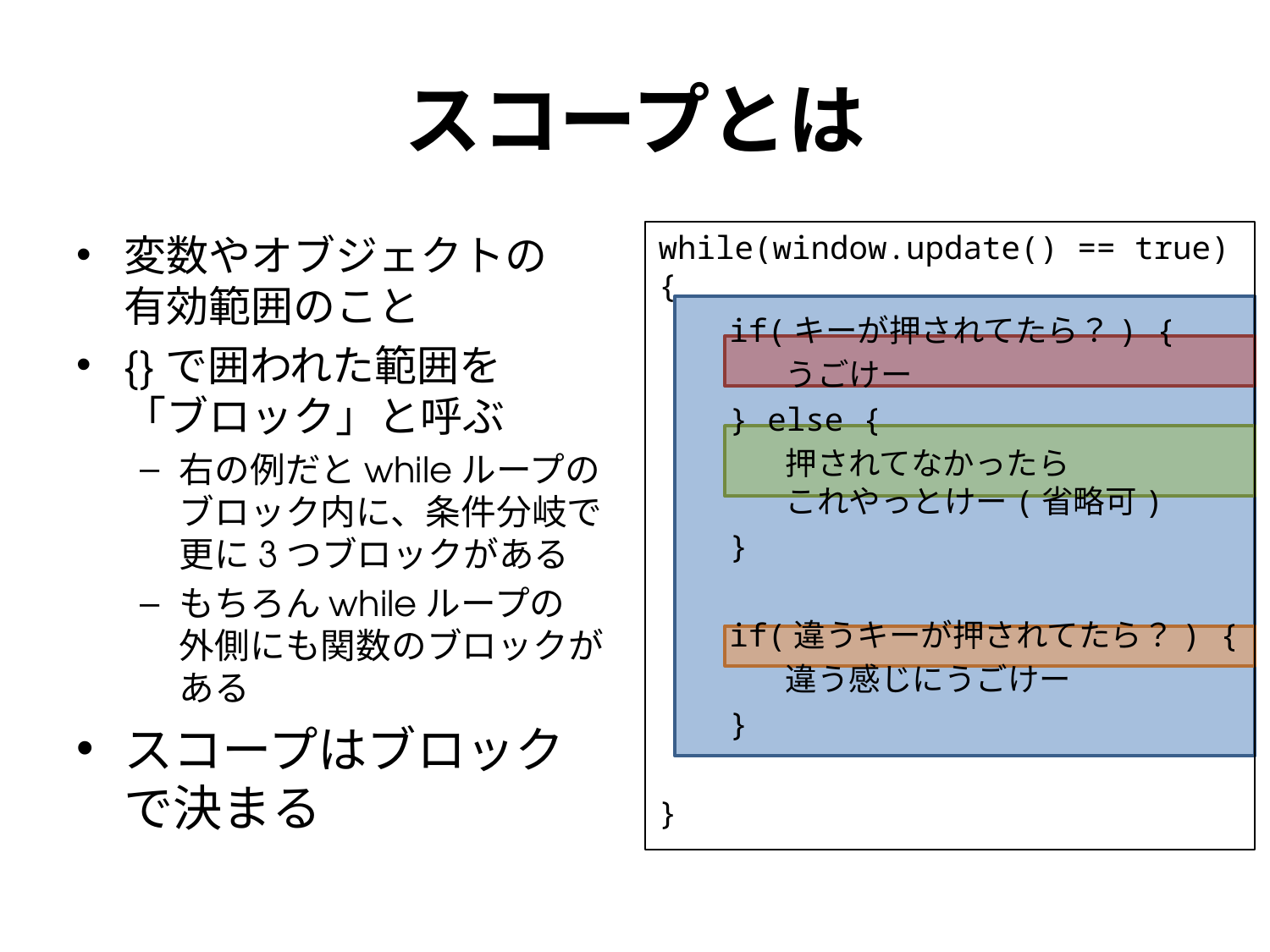

# スコープとは
while(window.update() == true) {
　　if(キーが押されてたら？) {
　　　　うごけー
　　} else {
　　　　押されてなかったら
　　　　これやっとけー(省略可)
　　}

　　if(違うキーが押されてたら？) {
　　　　違う感じにうごけー
　　}

}

変数やオブジェクトの
有効範囲のこと
{}で囲われた範囲を
「ブロック」と呼ぶ
右の例だとwhileループのブロック内に、条件分岐で更に3つブロックがある
もちろんwhileループの
外側にも関数のブロックがある
スコープはブロックで決まる